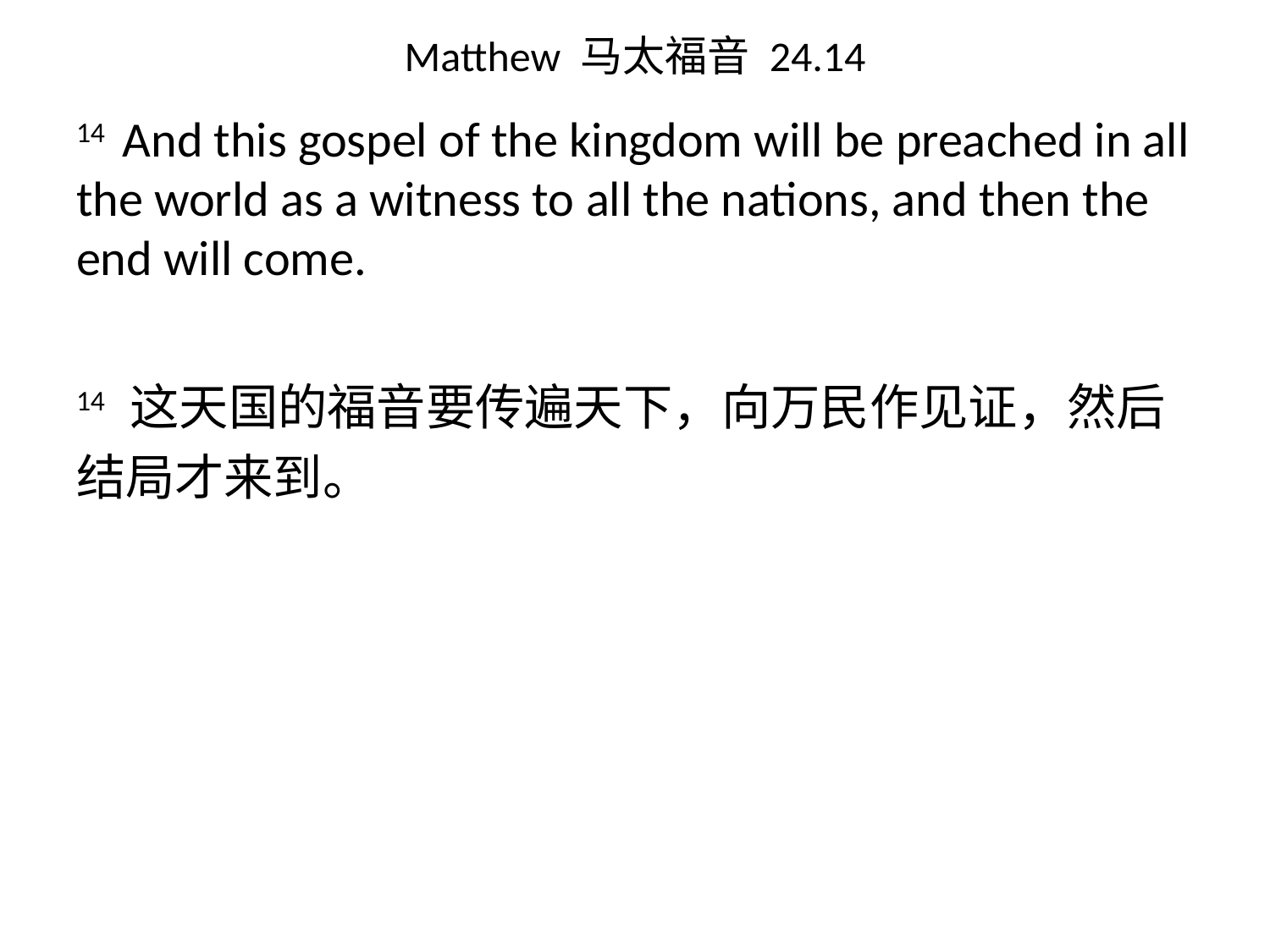

# Matthew 马太福音 24.14
14  And this gospel of the kingdom will be preached in all the world as a witness to all the nations, and then the end will come.

14  这天国的福音要传遍天下，向万民作见证，然后结局才来到。